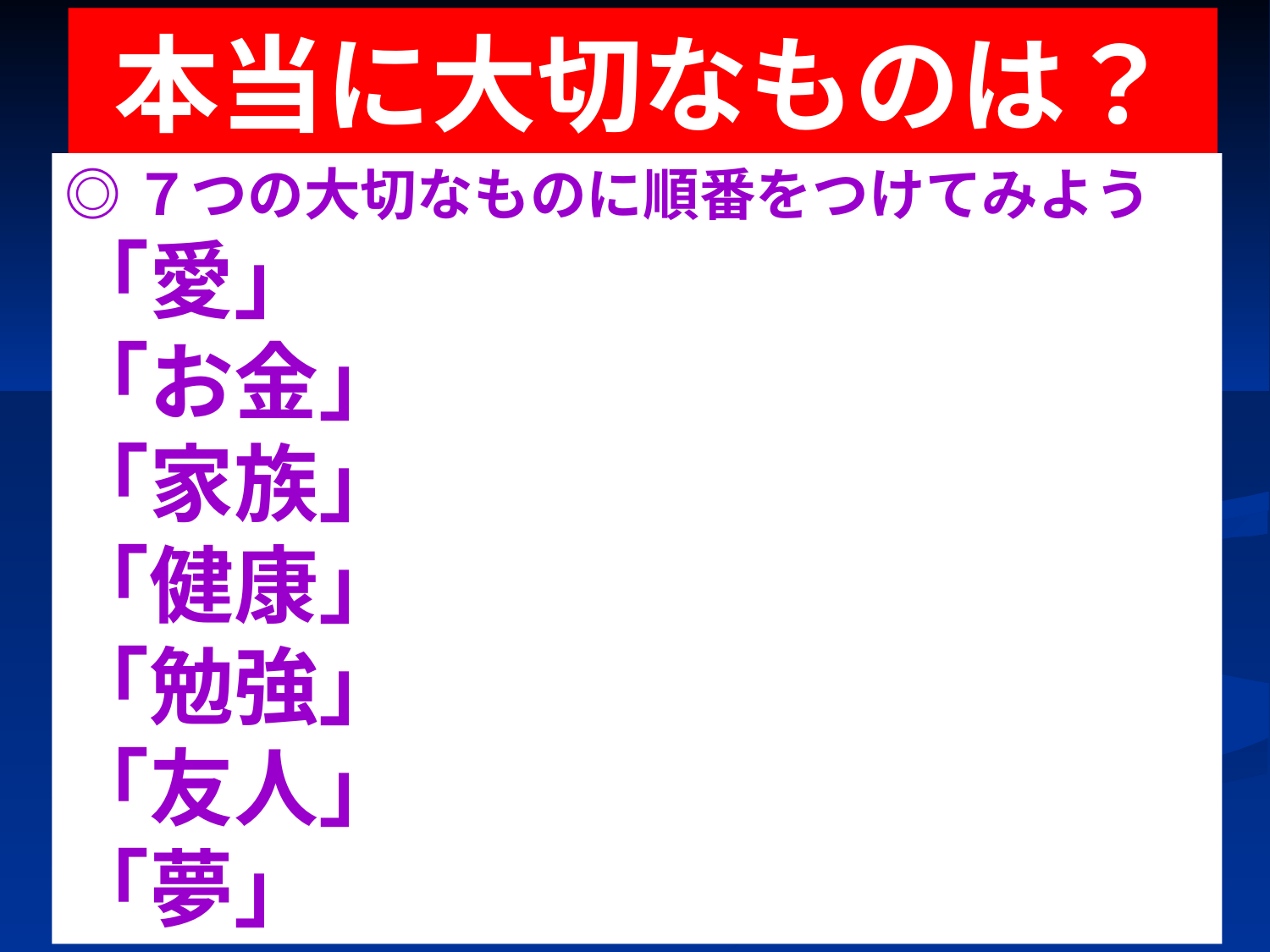

本当に大切なものは？
◎７つの大切なものに順番をつけてみよう
「愛」
「お金」
「家族」
「健康」
「勉強」
「友人」
「夢」